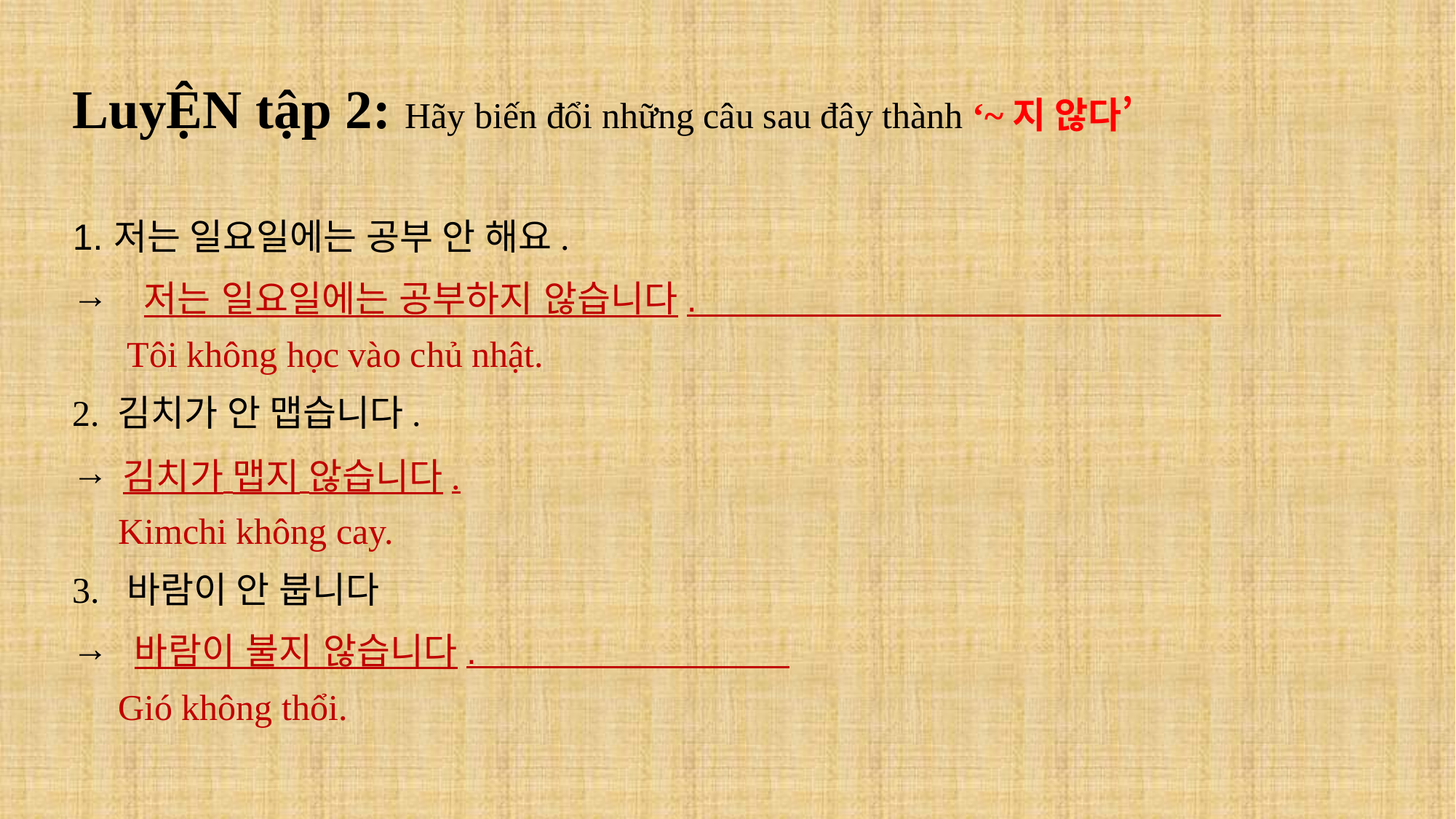

LuyỆN tập 2: Hãy biến đổi những câu sau đây thành ‘~지 않다’

저는 일요일에는 공부 안 해요.
→
      Tôi không học vào chủ nhật.
2. 김치가 안 맵습니다.
→
     Kimchi không cay.
3.  바람이 안 붑니다
→
     Gió không thổi.

저는 일요일에는 공부하지 않습니다.
김치가 맵지 않습니다.
바람이 불지 않습니다.